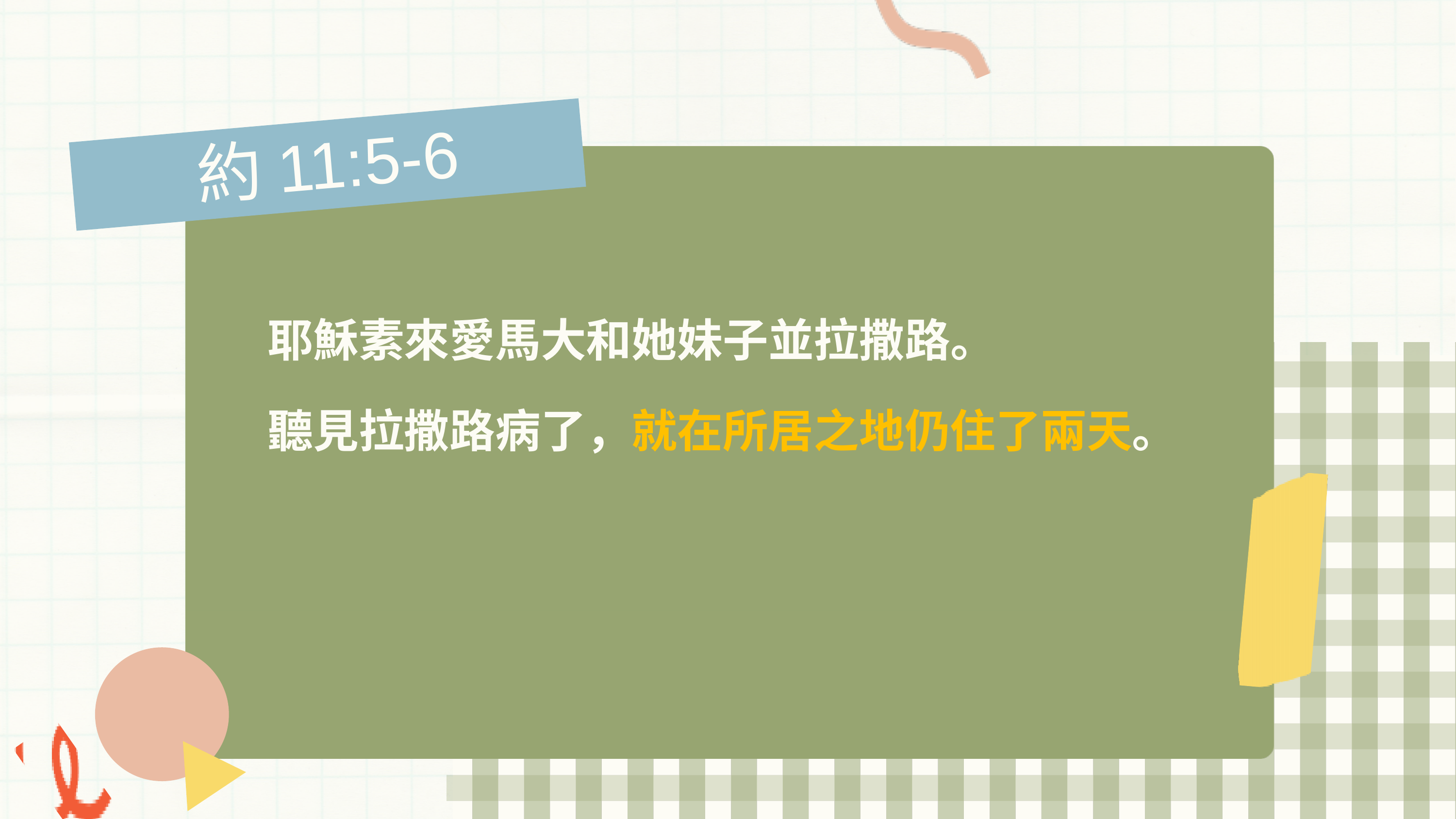

約11:5-6

耶穌素來愛馬大和她妹子並拉撒路。
聽見拉撒路病了，就在所居之地仍住了兩天。